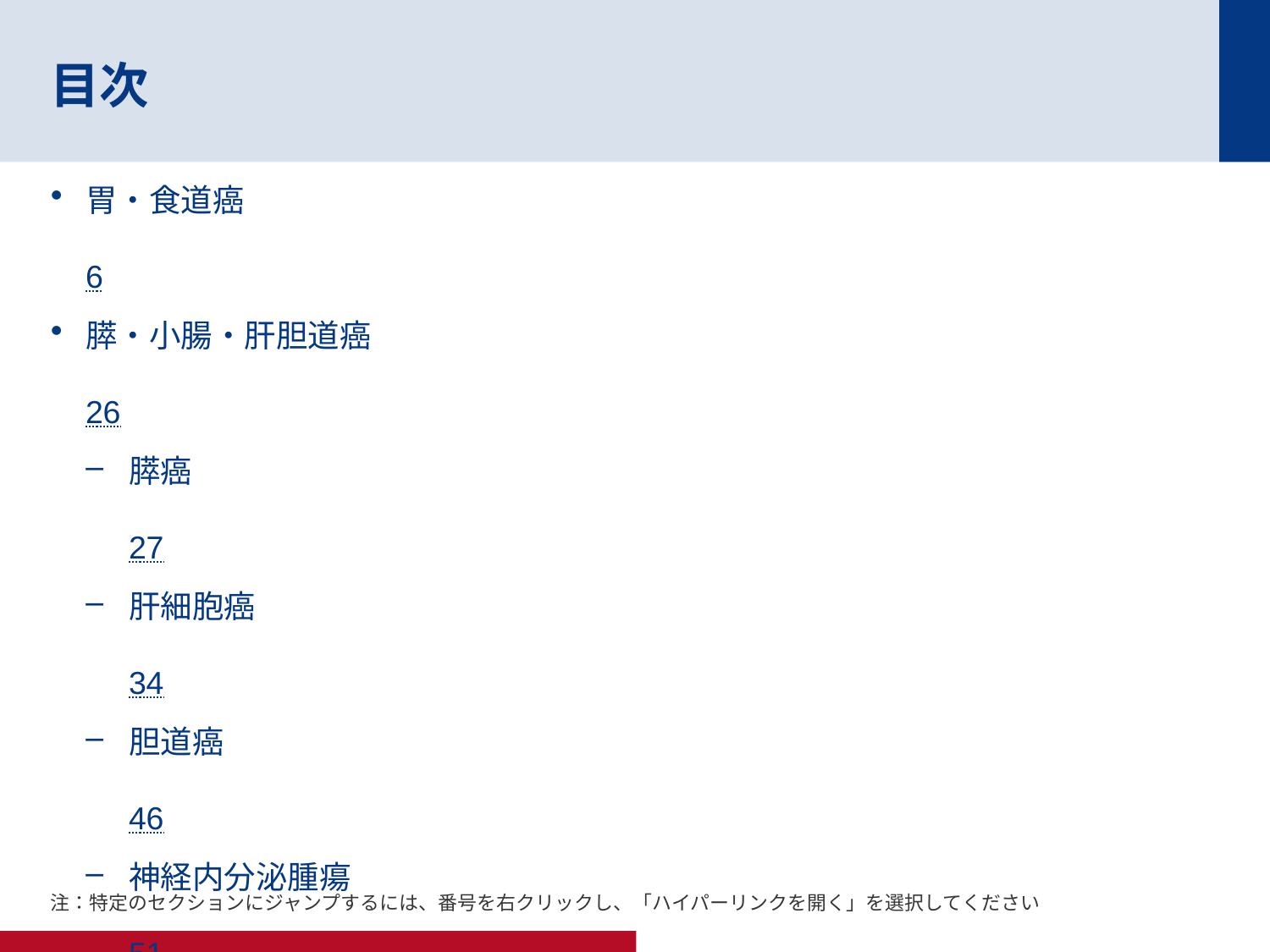

# 目次
胃・食道癌	6
膵・小腸・肝胆道癌	26
膵癌	27
肝細胞癌	34
胆道癌	46
神経内分泌腫瘍	51
結腸・直腸・肛門癌	57
結腸直腸癌	58
直腸癌	81
注：特定のセクションにジャンプするには、番号を右クリックし、「ハイパーリンクを開く」を選択してください